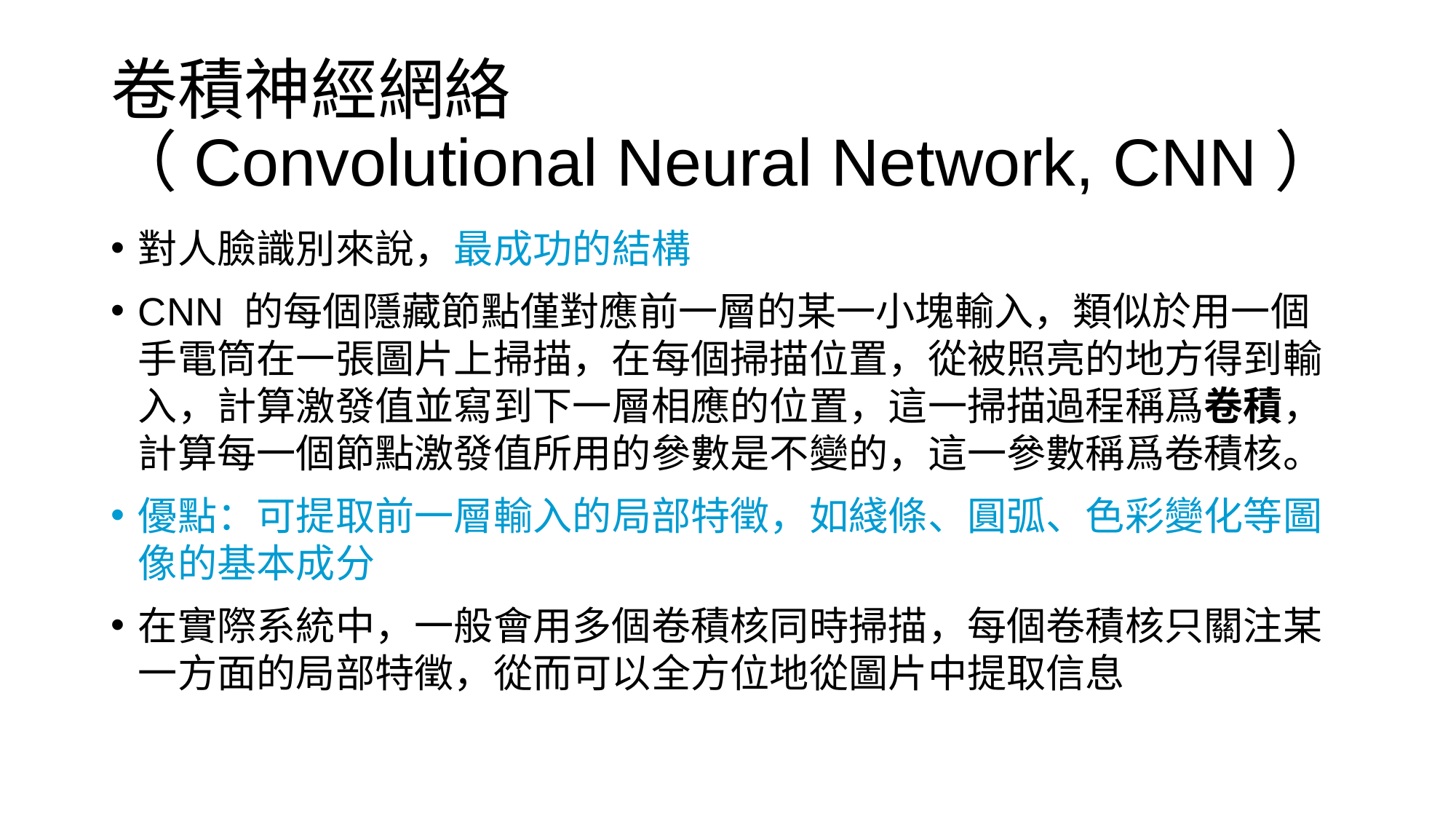

# 卷積神經網絡 （Convolutional Neural Network, CNN）
對人臉識別來說，最成功的結構
CNN 的每個隱藏節點僅對應前一層的某一小塊輸入，類似於用一個手電筒在一張圖片上掃描，在每個掃描位置，從被照亮的地方得到輸入，計算激發值並寫到下一層相應的位置，這一掃描過程稱爲卷積，計算每一個節點激發值所用的參數是不變的，這一參數稱爲卷積核。
優點：可提取前一層輸入的局部特徵，如綫條、圓弧、色彩變化等圖像的基本成分
在實際系統中，一般會用多個卷積核同時掃描，每個卷積核只關注某一方面的局部特徵，從而可以全方位地從圖片中提取信息